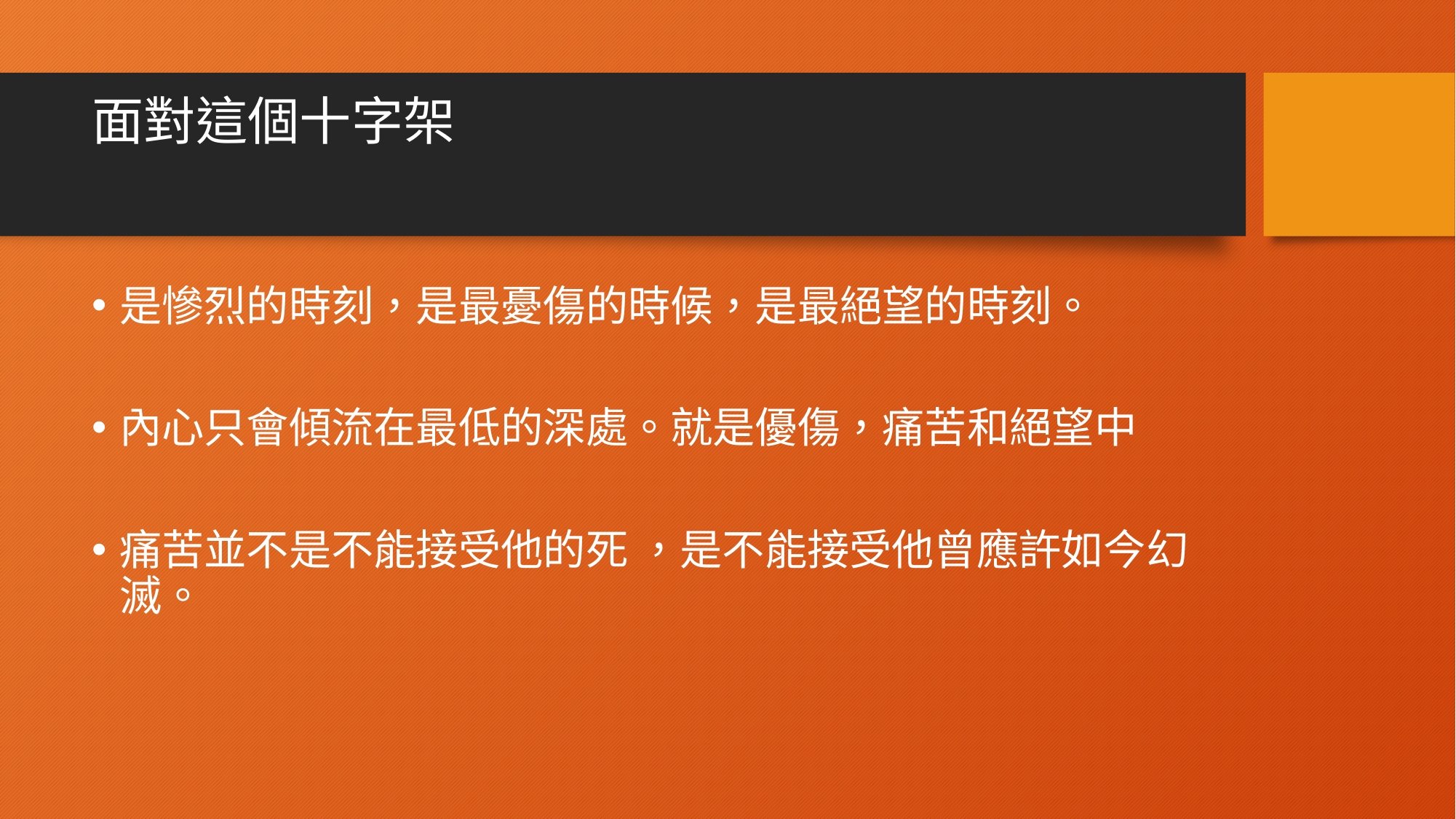

# 面對這個十字架
是慘烈的時刻，是最憂傷的時候，是最絕望的時刻。

內心只會傾流在最低的深處。就是優傷，痛苦和絕望中

痛苦並不是不能接受他的死 ，是不能接受他曾應許如今幻滅。